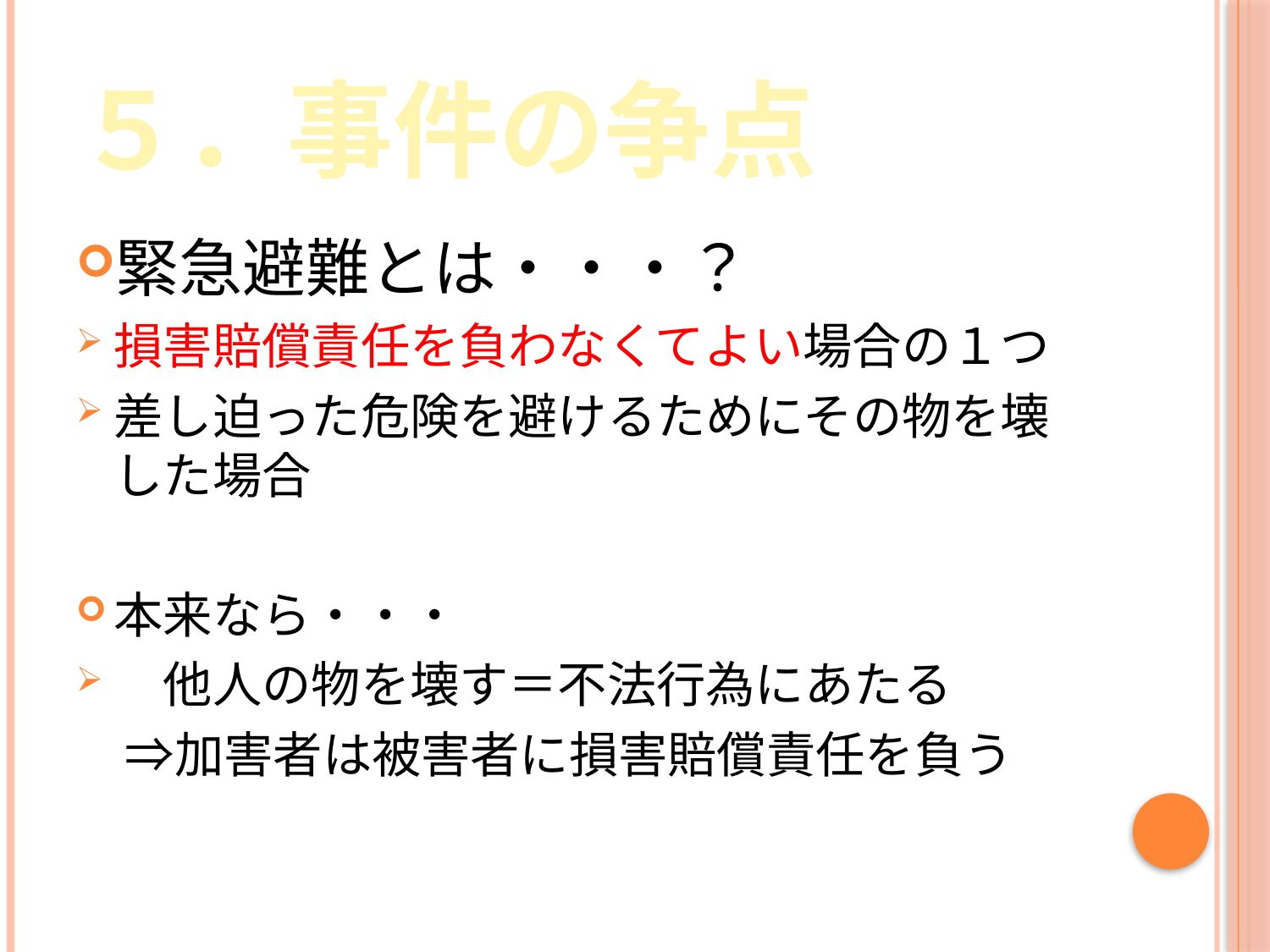

# ５．事件の争点
緊急避難とは・・・？
損害賠償責任を負わなくてよい場合の１つ
差し迫った危険を避けるためにその物を壊した場合

本来なら・・・
　他人の物を壊す＝不法行為にあたる
　⇒加害者は被害者に損害賠償責任を負う